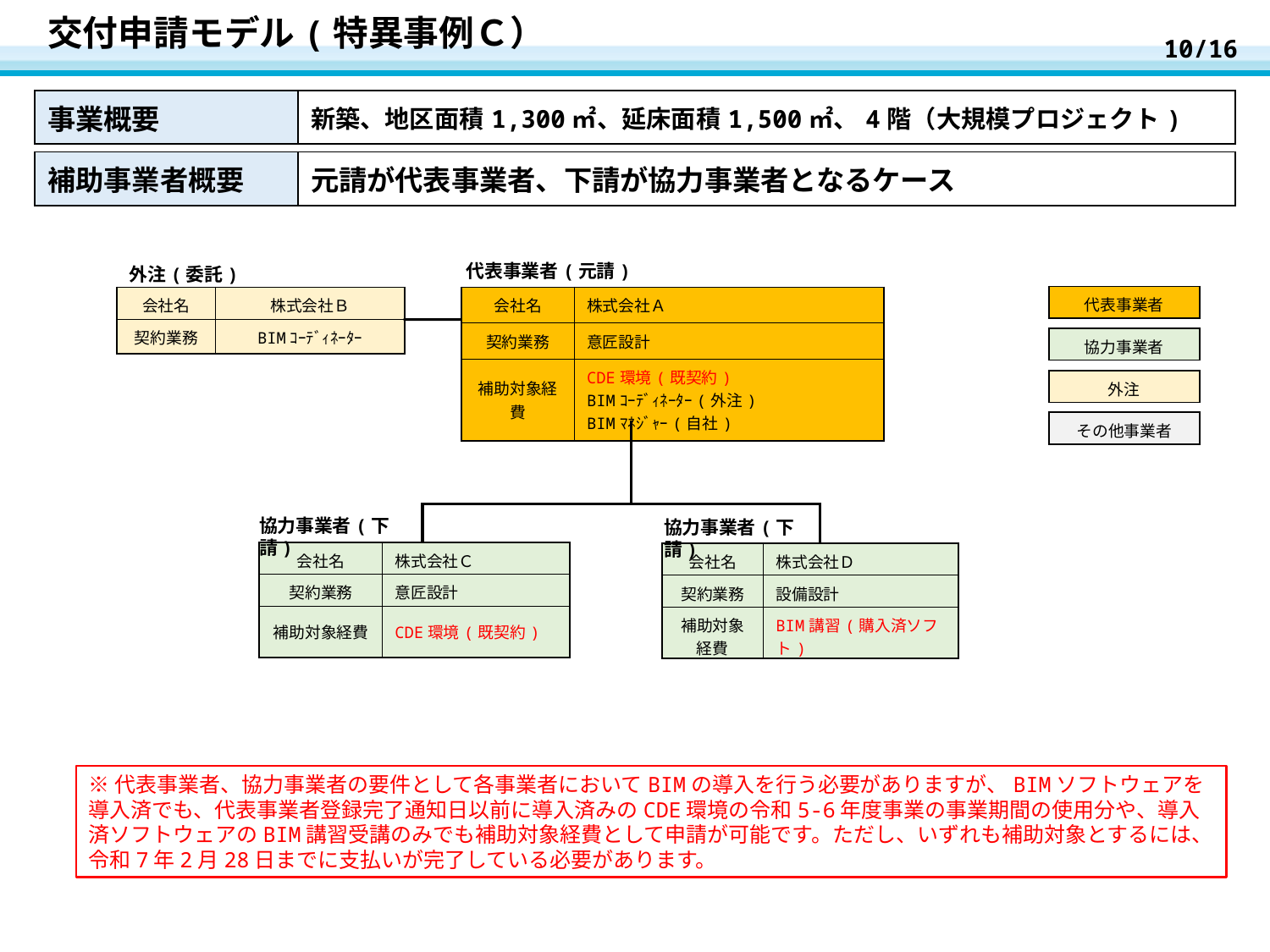

10/16
# 交付申請モデル(特異事例Ｃ）
| 事業概要 | 新築、地区面積1,300㎡、延床面積1,500㎡、4階（大規模プロジェクト) |
| --- | --- |
| 補助事業者概要 | 元請が代表事業者、下請が協力事業者となるケース |
| --- | --- |
代表事業者(元請)
外注(委託)
| 代表事業者 |
| --- |
| 会社名 | 株式会社Ｂ |
| --- | --- |
| 契約業務 | BIMｺｰﾃﾞｨﾈｰﾀｰ |
| 会社名 | 株式会社Ａ |
| --- | --- |
| 契約業務 | 意匠設計 |
| 補助対象経費 | CDE環境(既契約) BIMｺｰﾃﾞｨﾈｰﾀｰ(外注) BIMﾏﾈｼﾞｬｰ(自社) |
| 協力事業者 |
| --- |
| 外注 |
| --- |
| その他事業者 |
| --- |

協力事業者(下請)
協力事業者(下請)
| 会社名 | 株式会社Ｃ |
| --- | --- |
| 契約業務 | 意匠設計 |
| 補助対象経費 | CDE環境(既契約) |
| 会社名 | 株式会社Ｄ |
| --- | --- |
| 契約業務 | 設備設計 |
| 補助対象経費 | BIM講習(購入済ソフト) |
※代表事業者、協力事業者の要件として各事業者においてBIMの導入を行う必要がありますが、BIMソフトウェアを導入済でも、代表事業者登録完了通知日以前に導入済みのCDE環境の令和5-6年度事業の事業期間の使用分や、導入済ソフトウェアのBIM講習受講のみでも補助対象経費として申請が可能です。ただし、いずれも補助対象とするには、令和7年2月28日までに支払いが完了している必要があります。